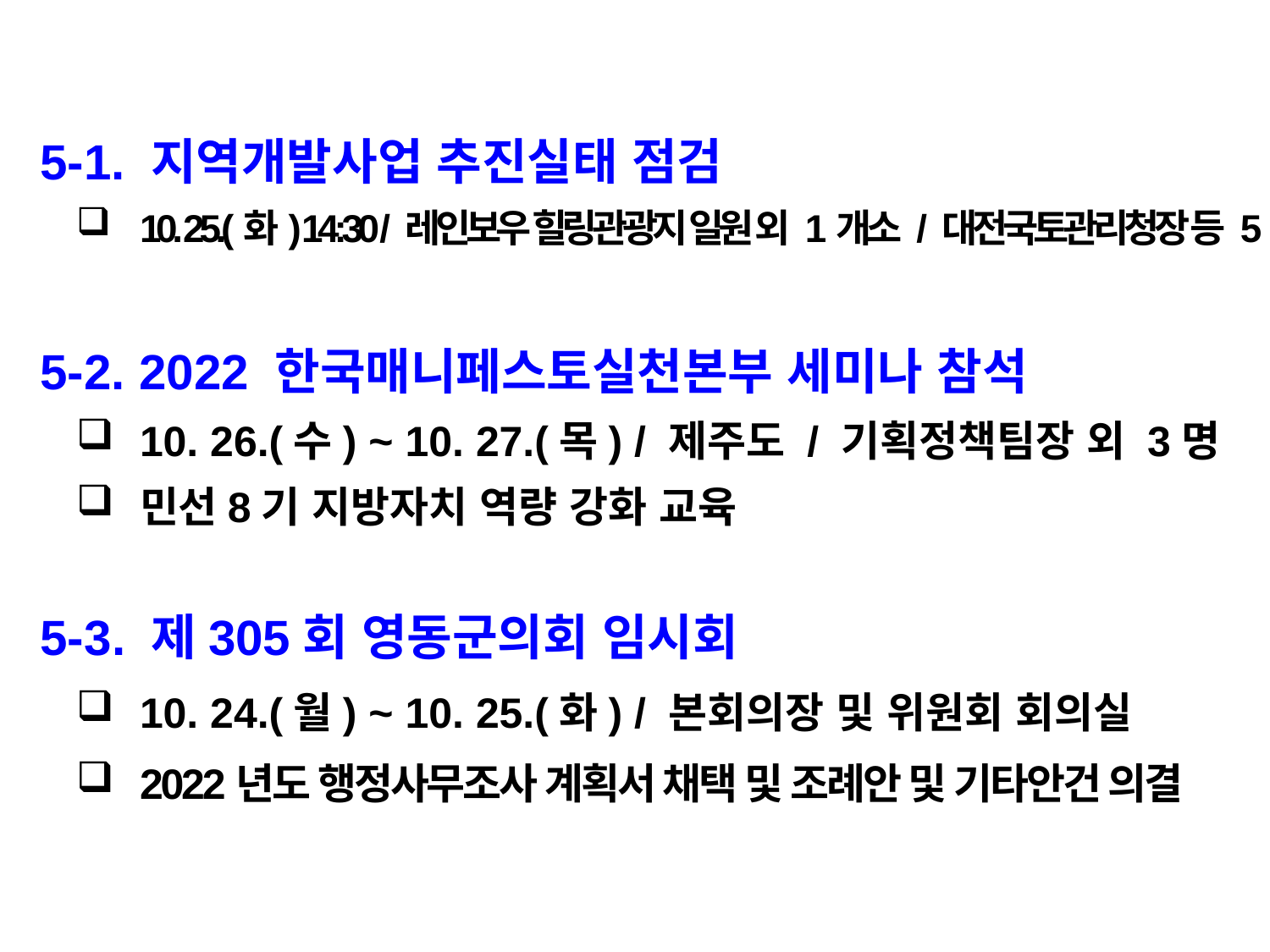

5-1. 지역개발사업 추진실태 점검
10. 25.(화) 14:30 / 레인보우 힐링관광지 일원 외 1개소 / 대전국토관리청장 등 5명

  5-2. 2022 한국매니페스토실천본부 세미나 참석
10. 26.(수) ~ 10. 27.(목) / 제주도 / 기획정책팀장 외 3명
민선8기 지방자치 역량 강화 교육

  5-3. 제305회 영동군의회 임시회
10. 24.(월) ~ 10. 25.(화) / 본회의장 및 위원회 회의실
2022년도 행정사무조사 계획서 채택 및 조례안 및 기타안건 의결